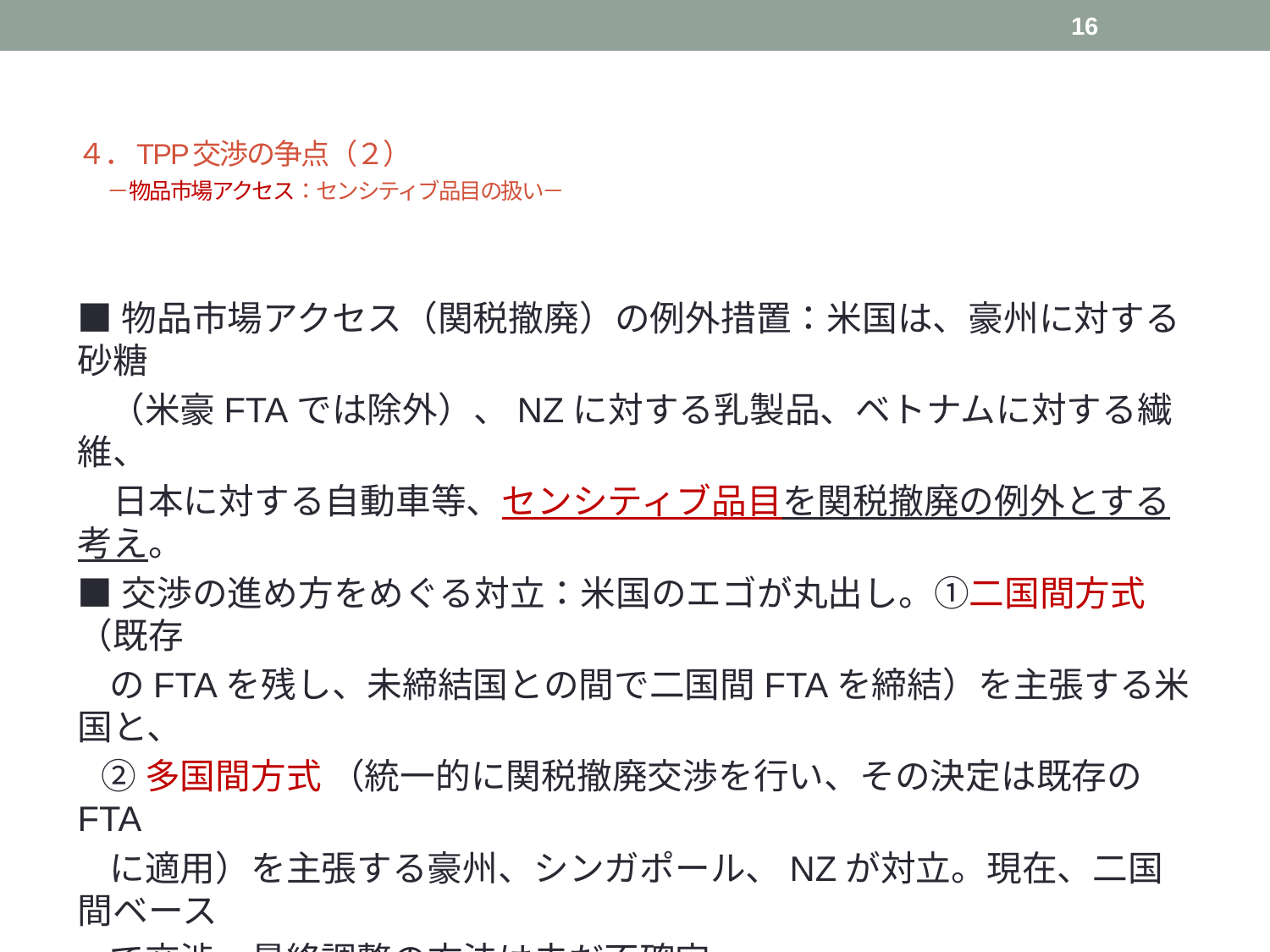

16
# ４．TPP交渉の争点（２） 　－物品市場アクセス：センシティブ品目の扱い－
■物品市場アクセス（関税撤廃）の例外措置：米国は、豪州に対する砂糖
   （米豪FTAでは除外）、NZに対する乳製品、ベトナムに対する繊維、
　日本に対する自動車等、センシティブ品目を関税撤廃の例外とする考え。
■交渉の進め方をめぐる対立：米国のエゴが丸出し。①二国間方式（既存
   のFTAを残し、未締結国との間で二国間FTAを締結）を主張する米国と、
   ②多国間方式 （統一的に関税撤廃交渉を行い、その決定は既存のFTA
   に適用）を主張する豪州、シンガポール、NZが対立。現在、二国間ベース
   で交渉。最終調整の方法は未だ不確定。
■日本の農産物5項目（コメ、麦、牛肉・豚肉、乳製品、甘味資源作物）と、
　 米国の自動車の関税撤廃を巡る日米協議は平行線。「聖域」の解釈に
　 違い。